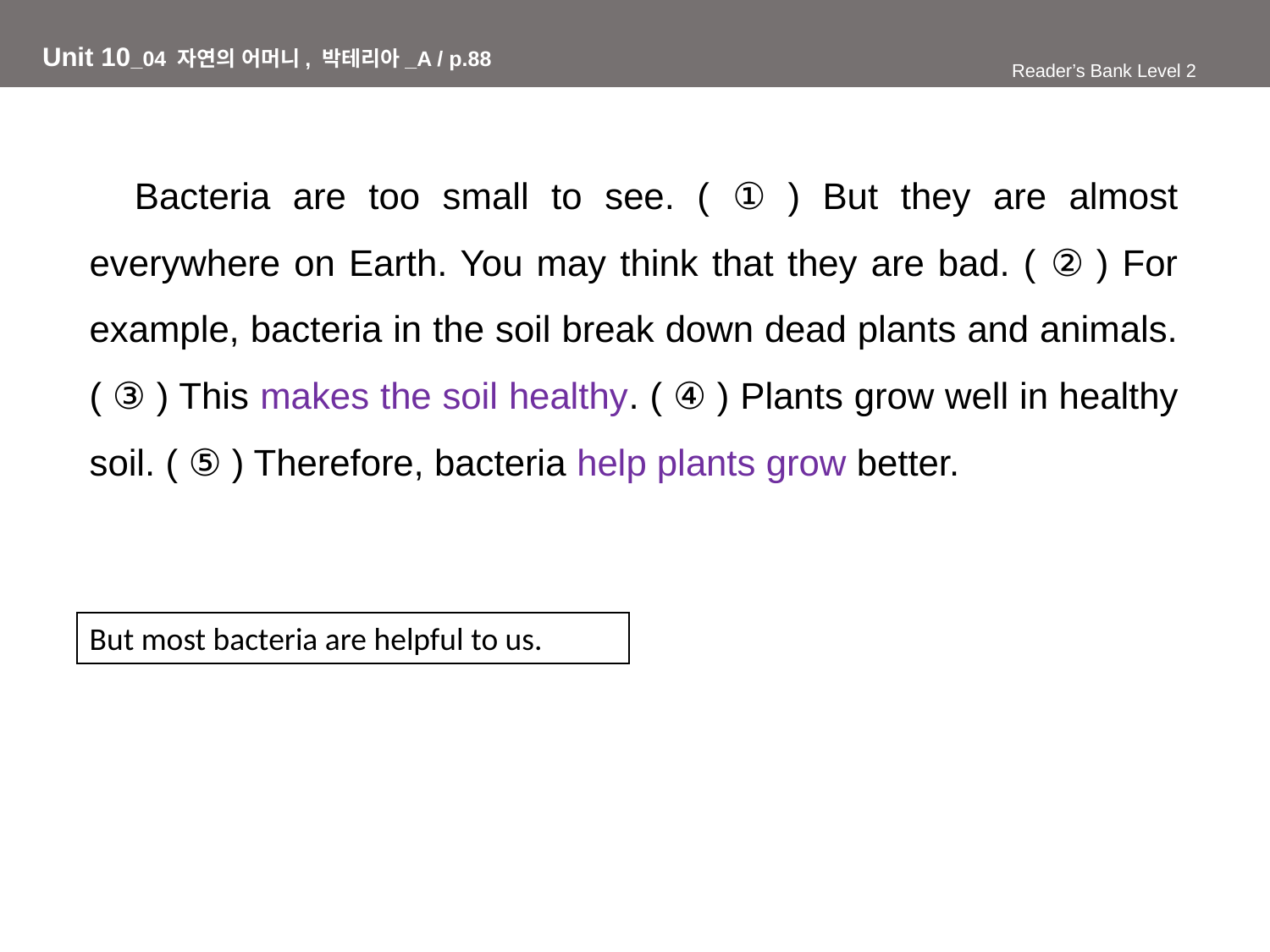

# Unit 10_04 자연의 어머니, 박테리아_A / p.88
Reader’s Bank Level 2

  Bacteria are too small to see. ( ① ) But they are almost everywhere on Earth. You may think that they are bad. ( ② ) For example, bacteria in the soil break down dead plants and animals. ( ③ ) This makes the soil healthy. ( ④ ) Plants grow well in healthy soil. ( ⑤ ) Therefore, bacteria help plants grow better.

But most bacteria are helpful to us.